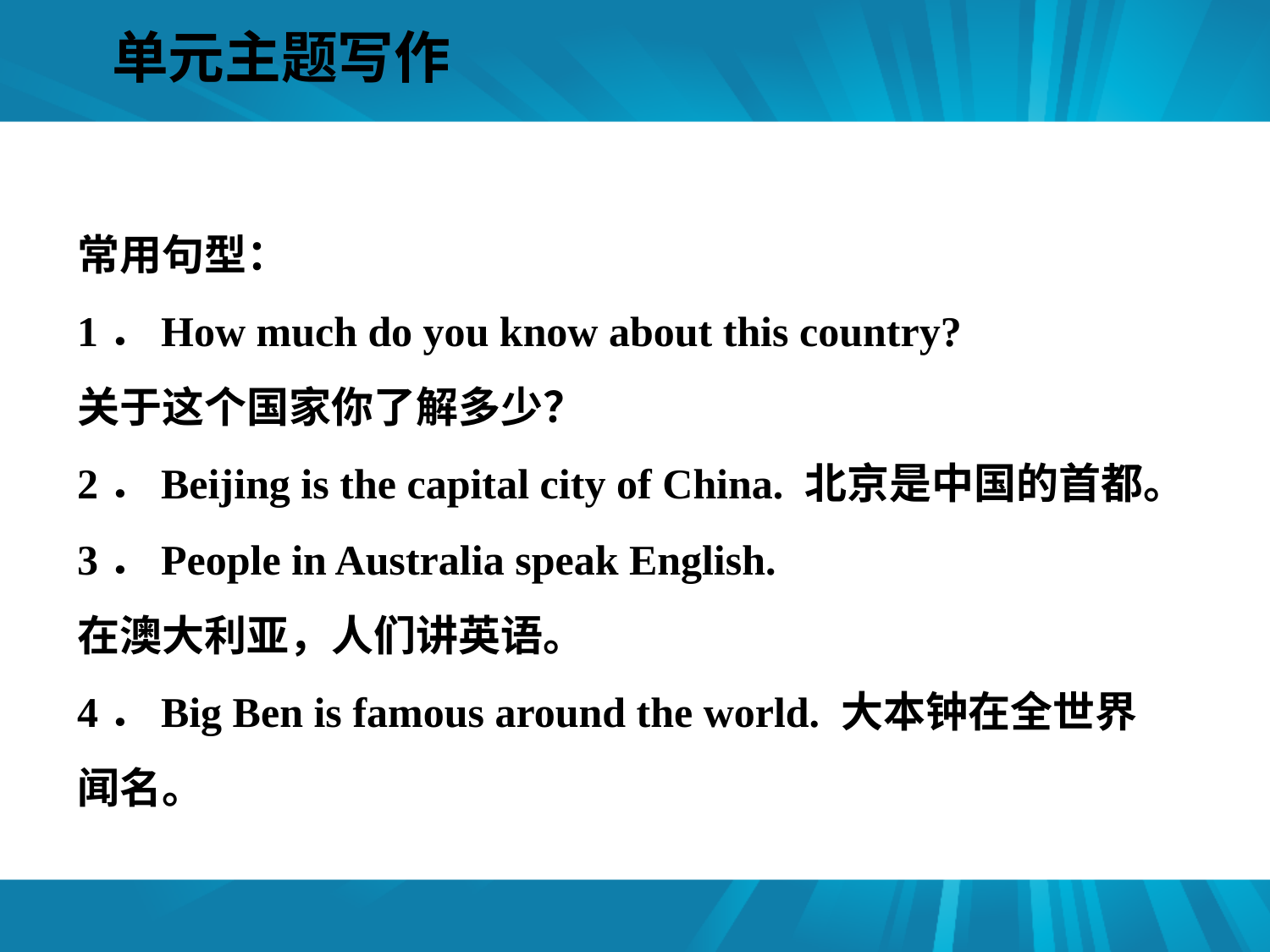

单元主题写作
#
常用句型：
1．How much do you know about this country?
关于这个国家你了解多少？
2．Beijing is the capital city of China. 北京是中国的首都。
3．People in Australia speak English.
在澳大利亚，人们讲英语。
4．Big Ben is famous around the world. 大本钟在全世界闻名。